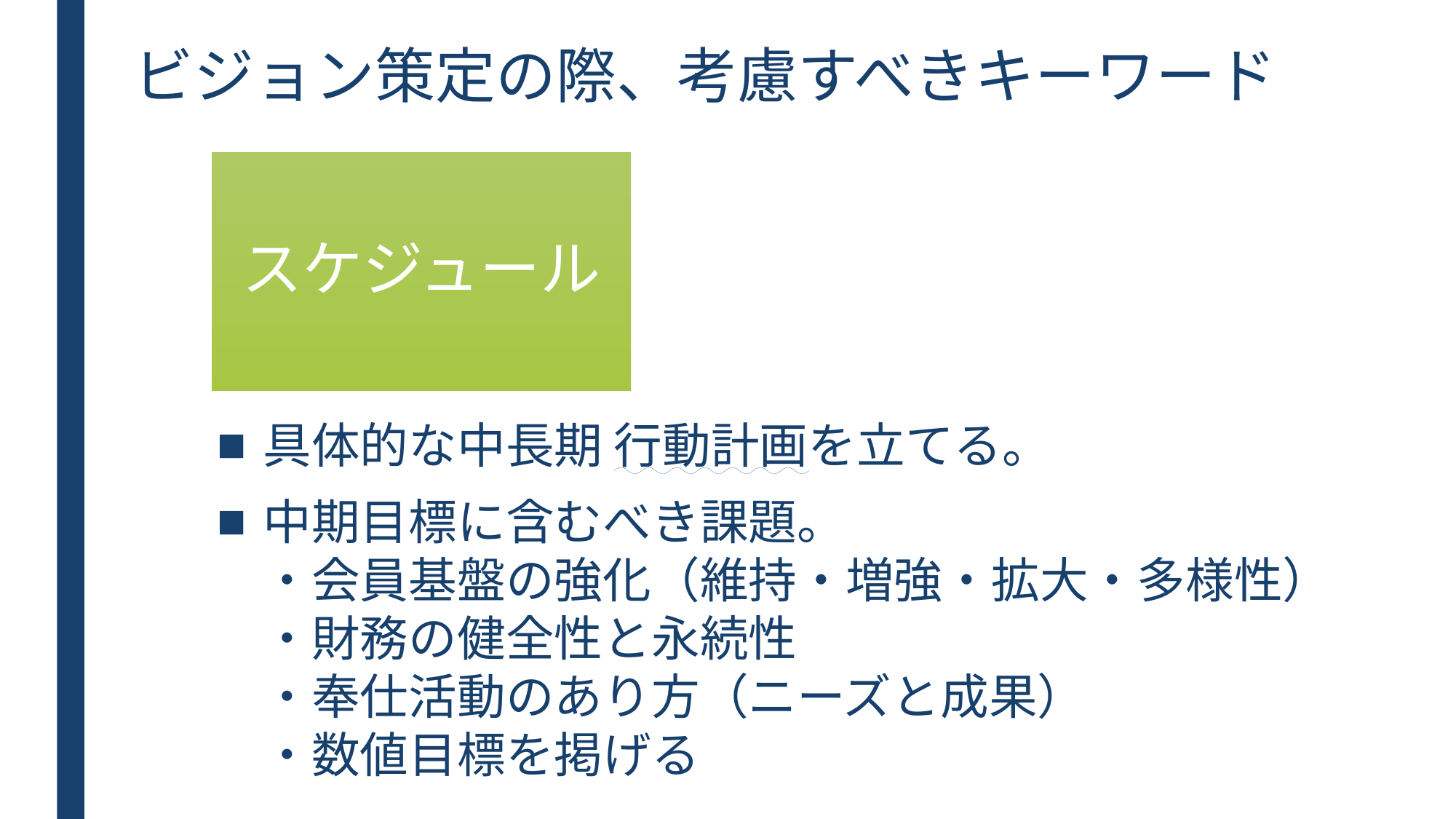

# ビジョン策定の際、考慮すべきキーワード
スケジュール

具体的な中長期 行動計画を立てる。
中期目標に含むべき課題。
・会員基盤の強化（維持・増強・拡大・多様性）
・財務の健全性と永続性
・奉仕活動のあり方（ニーズと成果）
・数値目標を掲げる